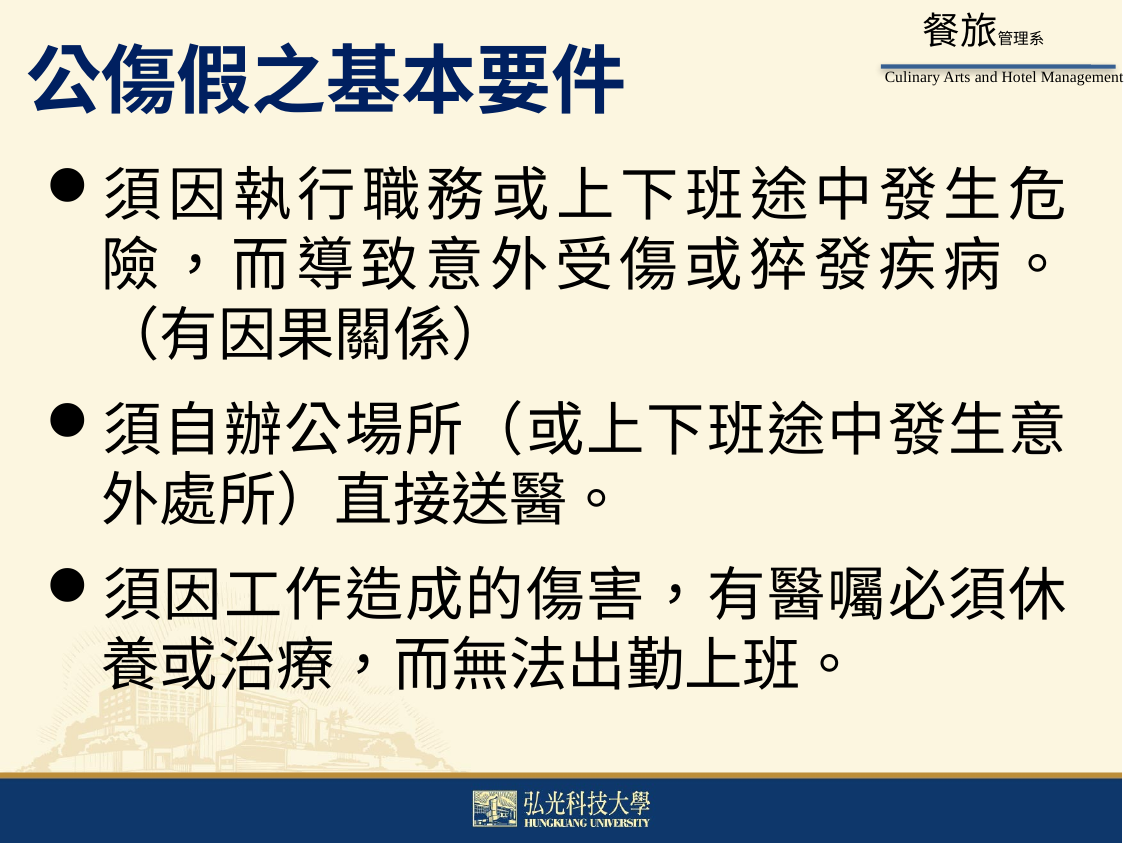

公傷假之基本要件
須因執行職務或上下班途中發生危險，而導致意外受傷或猝發疾病。（有因果關係）
須自辦公場所（或上下班途中發生意外處所）直接送醫。
須因工作造成的傷害，有醫囑必須休養或治療，而無法出勤上班。